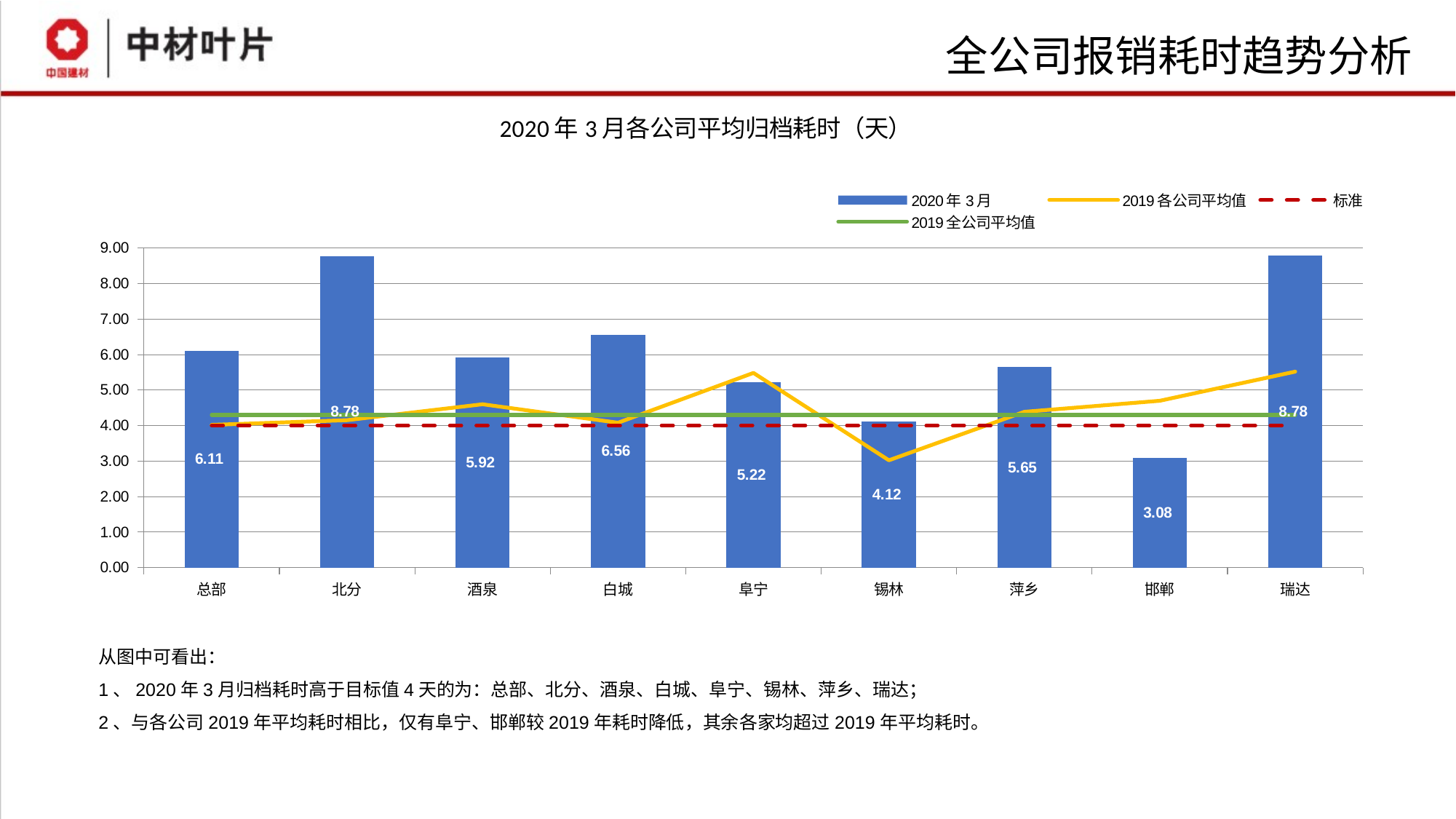

# 全公司报销耗时趋势分析

### Chart

| Category | 2020年3月 | 2019各公司平均值 | 标准 | 2019全公司平均值 |
|---|---|---|---|---|
| 总部 | 6.11346659886043 | 4.01922437012031 | 4.0 | 4.3 |
| 北分 | 8.7778472222235 | 4.15168529297911 | 4.0 | 4.3 |
| 酒泉 | 5.92032346073373 | 4.60008989052073 | 4.0 | 4.3 |
| 白城 | 6.56492283950744 | 4.07871446510943 | 4.0 | 4.3 |
| 阜宁 | 5.22003371763262 | 5.48225605100802 | 4.0 | 4.3 |
| 锡林 | 4.12318809713575 | 3.02248517719995 | 4.0 | 4.3 |
| 萍乡 | 5.64837312088593 | 4.38626299358652 | 4.0 | 4.3 |
| 邯郸 | 3.07919097222208 | 4.69773104321316 | 4.0 | 4.3 |
| 瑞达 | 8.77863425925898 | 5.51835639306581 | 4.0 | 4.3 |
从图中可看出：
1、2020年3月归档耗时高于目标值4天的为：总部、北分、酒泉、白城、阜宁、锡林、萍乡、瑞达；
2、与各公司2019年平均耗时相比，仅有阜宁、邯郸较2019年耗时降低，其余各家均超过2019年平均耗时。